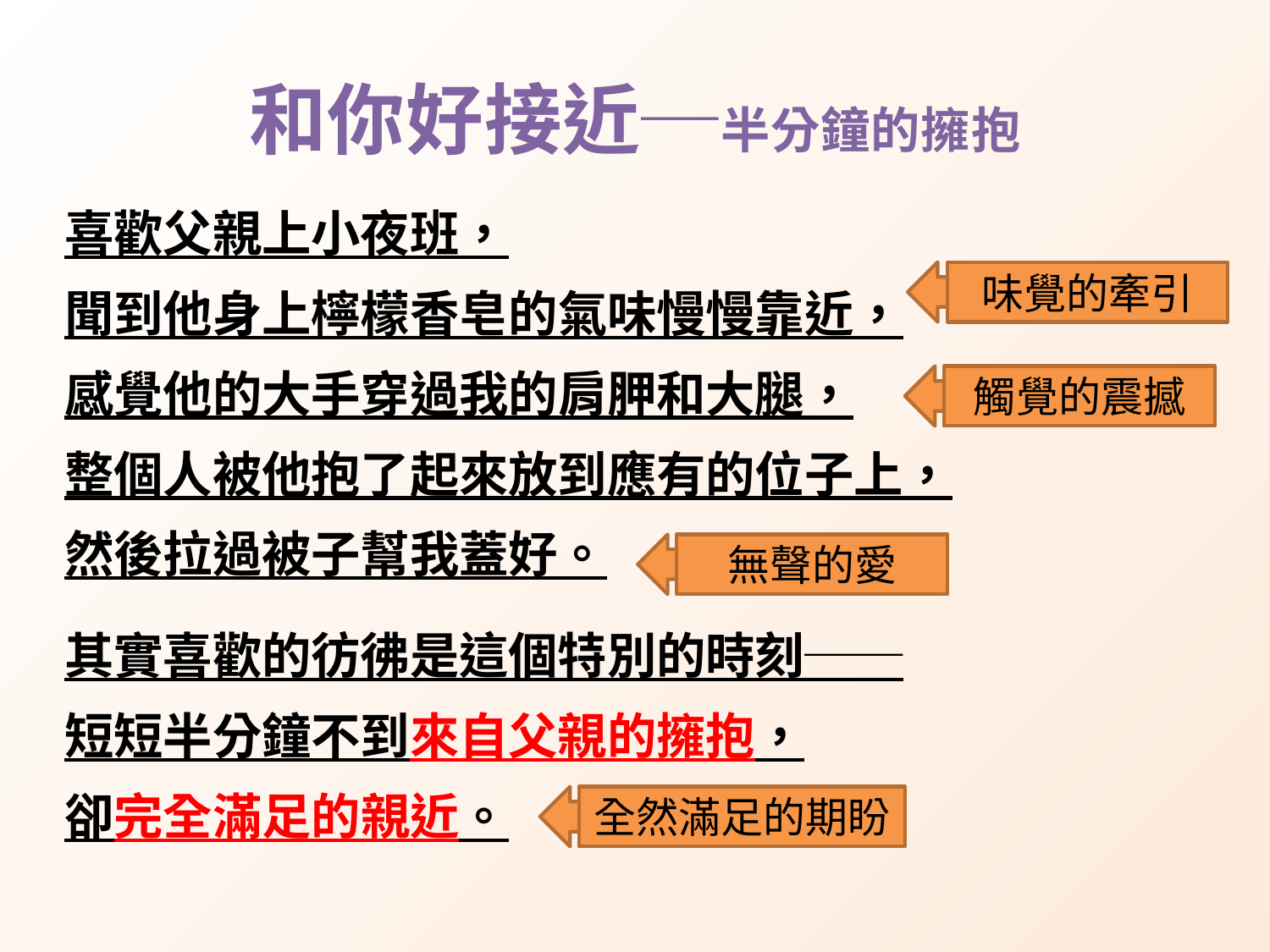

和你好接近─半分鐘的擁抱
喜歡父親上小夜班，
聞到他身上檸檬香皂的氣味慢慢靠近，
感覺他的大手穿過我的肩胛和大腿，
整個人被他抱了起來放到應有的位子上，
然後拉過被子幫我蓋好。
其實喜歡的彷彿是這個特別的時刻──
短短半分鐘不到來自父親的擁抱，
卻完全滿足的親近。

味覺的牽引

觸覺的震撼

無聲的愛

全然滿足的期盼